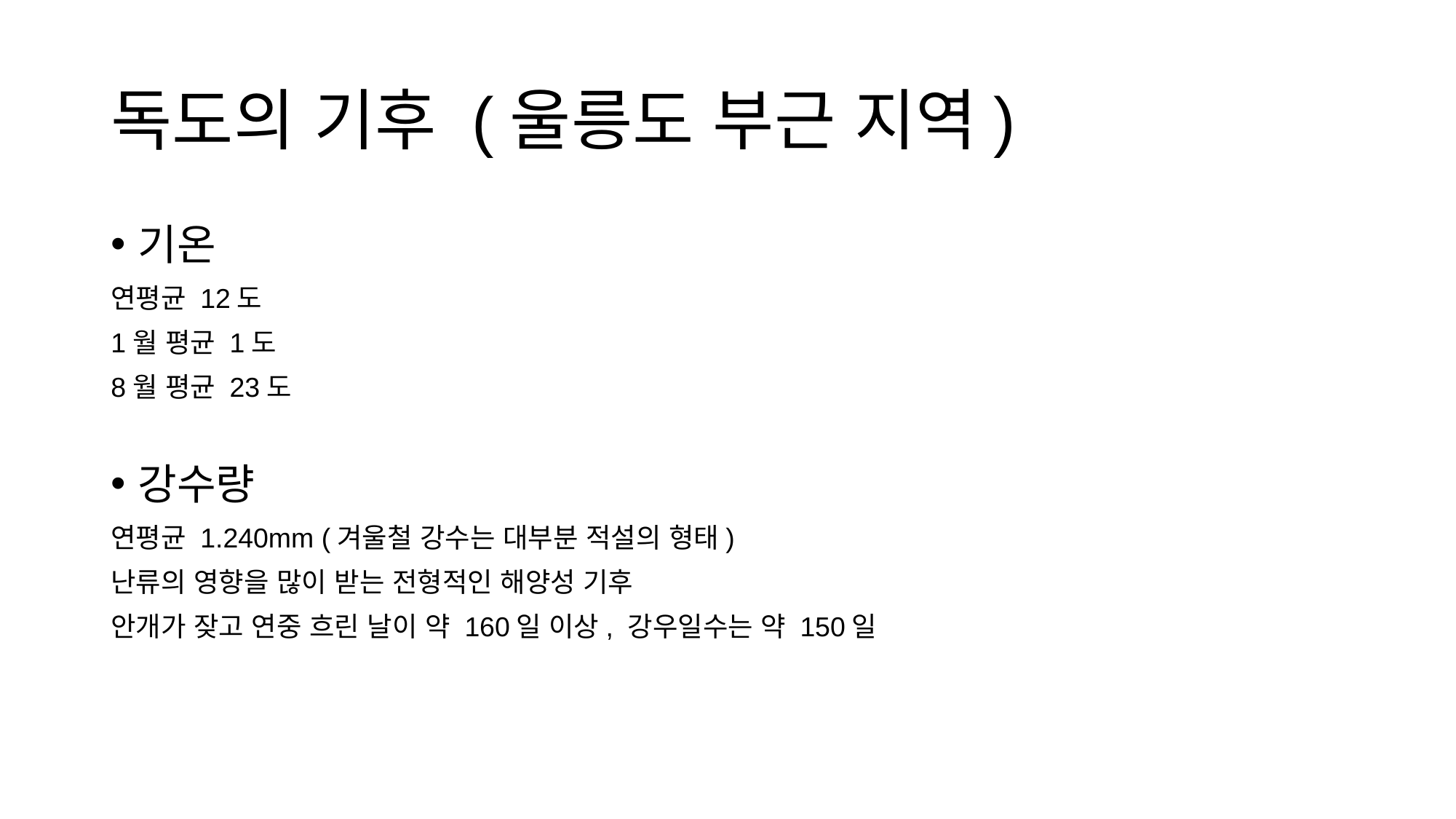

# 독도의 기후 (울릉도 부근 지역)
기온
연평균 12도
1월 평균 1도
8월 평균 23도

강수량
연평균 1.240mm (겨울철 강수는 대부분 적설의 형태)
난류의 영향을 많이 받는 전형적인 해양성 기후
안개가 잦고 연중 흐린 날이 약 160일 이상, 강우일수는 약 150일